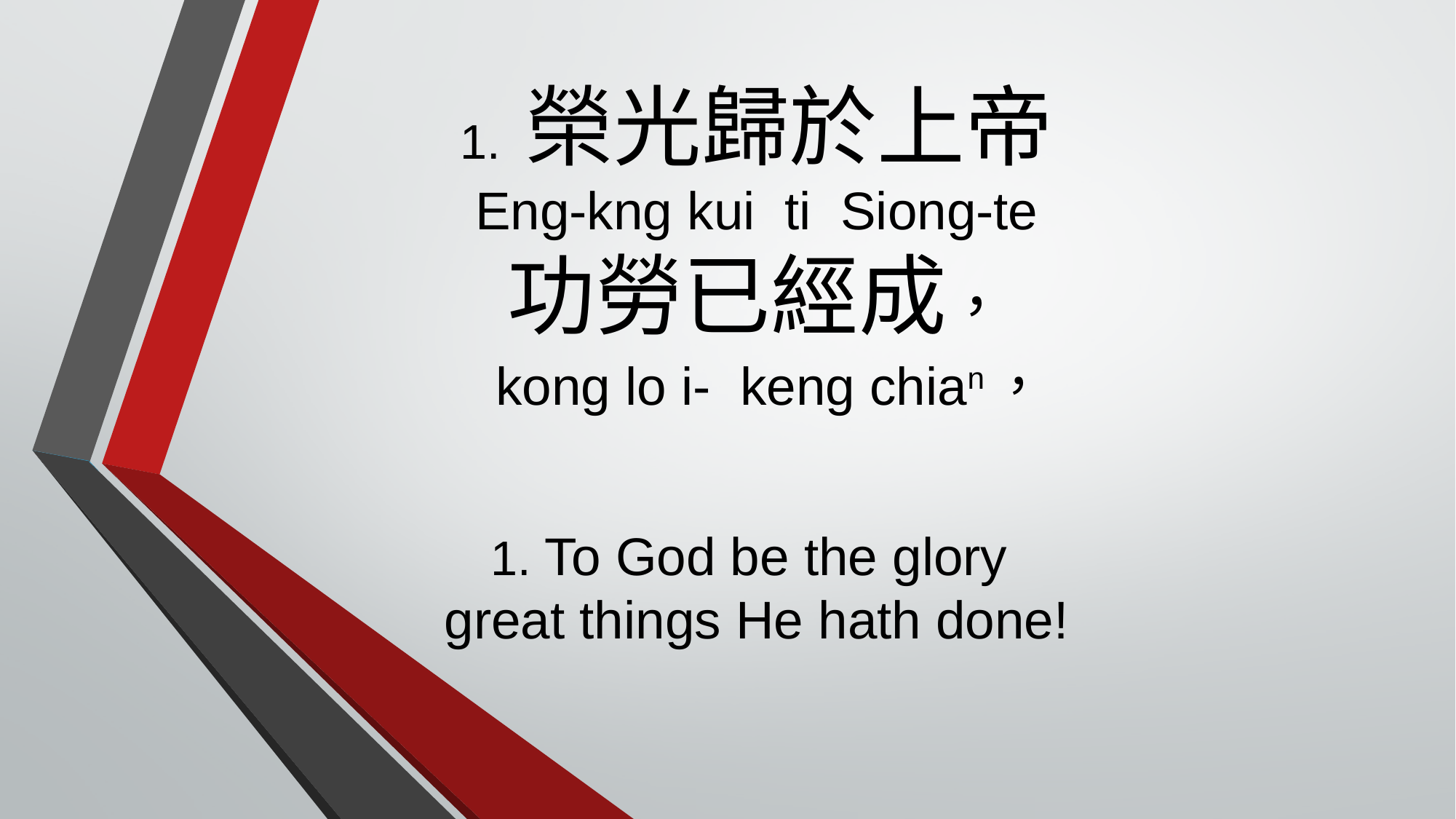

# 1. 榮光歸於上帝 Eng-kng kui  ti  Siong-te 功勞已經成， kong lo i-  keng chian， 1. To God be the glory great things He hath done!